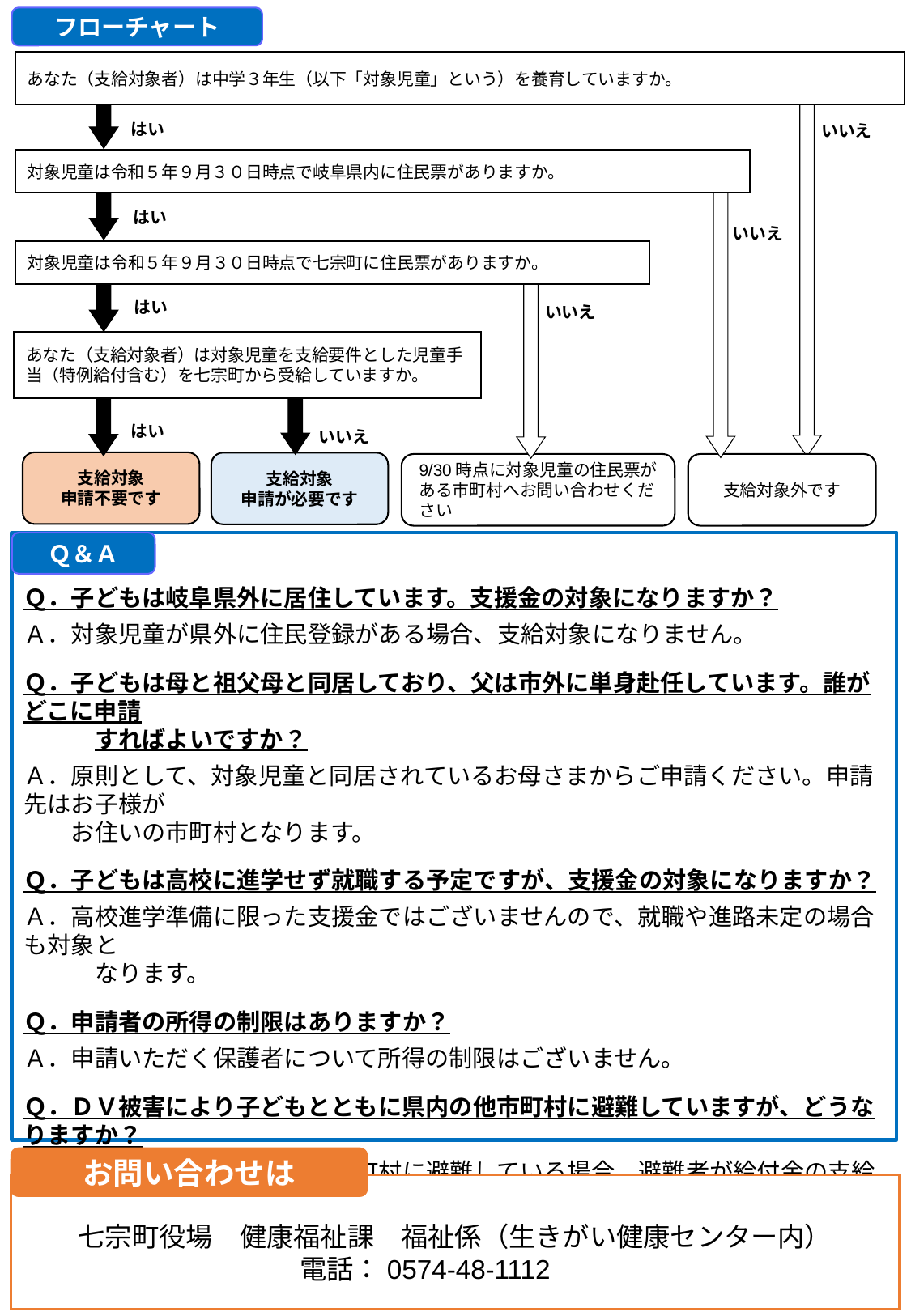

フローチャート
あなた（支給対象者）は中学３年生（以下「対象児童」という）を養育していますか。

はい
いいえ
対象児童は令和５年９月３０日時点で岐阜県内に住民票がありますか。

はい
いいえ
対象児童は令和５年９月３０日時点で七宗町に住民票がありますか。

はい
いいえ
あなた（支給対象者）は対象児童を支給要件とした児童手当（特例給付含む）を七宗町から受給していますか。

はい
いいえ
支給対象
申請不要です
支給対象
申請が必要です
9/30時点に対象児童の住民票がある市町村へお問い合わせください
支給対象外です

Ｑ．子どもは岐阜県外に居住しています。支援金の対象になりますか？

Ａ．対象児童が県外に住民登録がある場合、支給対象になりません。

Ｑ．子どもは母と祖父母と同居しており、父は市外に単身赴任しています。誰がどこに申請
　　　すればよいですか？

Ａ．原則として、対象児童と同居されているお母さまからご申請ください。申請先はお子様が
　　お住いの市町村となります。

Ｑ．子どもは高校に進学せず就職する予定ですが、支援金の対象になりますか？

Ａ．高校進学準備に限った支援金ではございませんので、就職や進路未定の場合も対象と
　　　なります。

Ｑ．申請者の所得の制限はありますか？

Ａ．申請いただく保護者について所得の制限はございません。

Ｑ．ＤＶ被害により子どもとともに県内の他市町村に避難していますが、どうなりますか？

Ａ．住民票を移さず県内の他市町村に避難している場合、避難者が給付金の支給を受けることができますので、住民登録のある市町村にお早めにご相談ください。
　　　なお、その場合は他方の配偶者等は支給を受けられません。
Ｑ＆Ａ
お問い合わせは

七宗町役場　健康福祉課　福祉係（生きがい健康センター内）
　　　　　　　　 電話：0574-48-1112